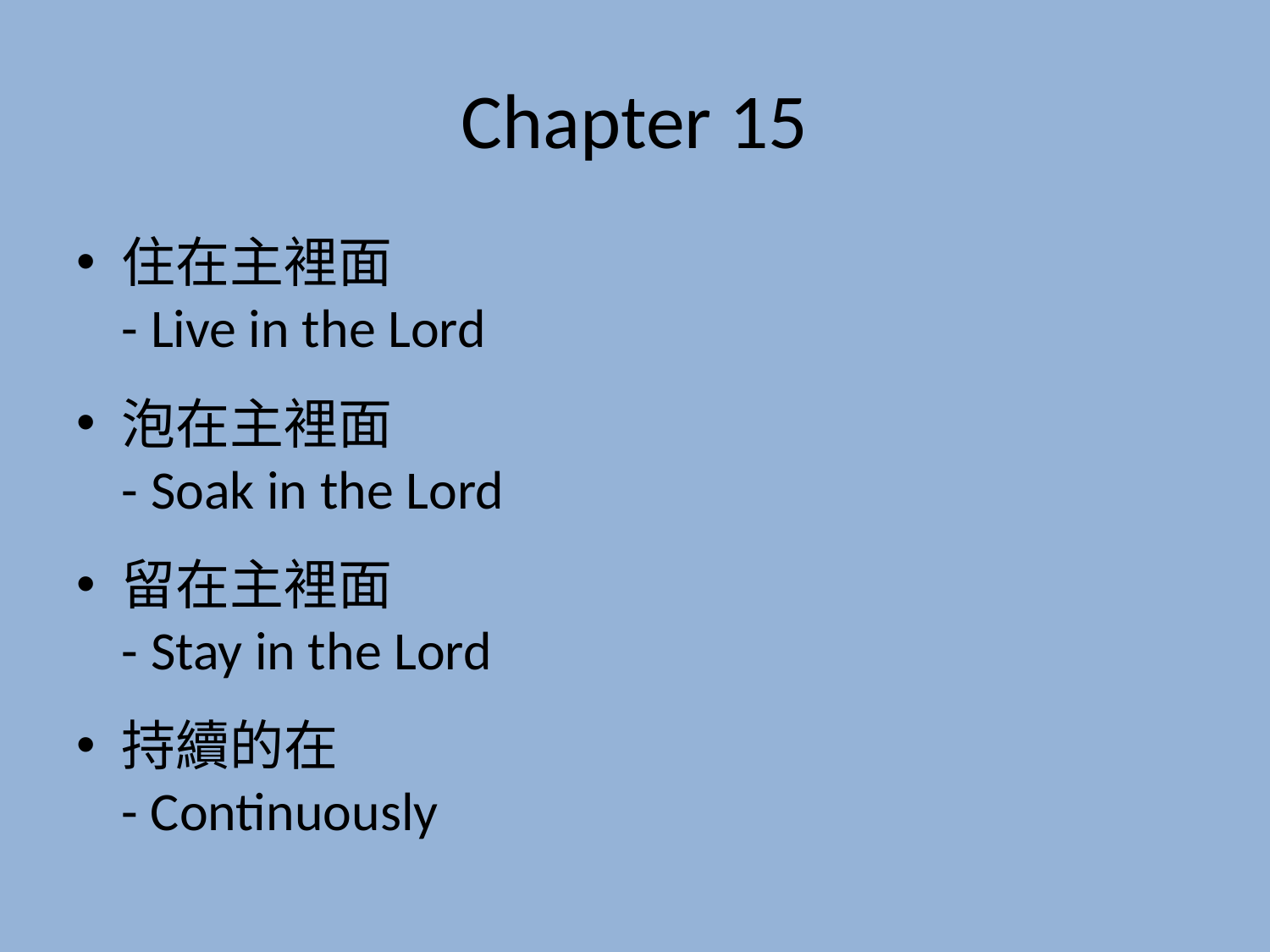

# Chapter 15
住在主裡面
- Live in the Lord
泡在主裡面
- Soak in the Lord
留在主裡面
- Stay in the Lord
持續的在
- Continuously